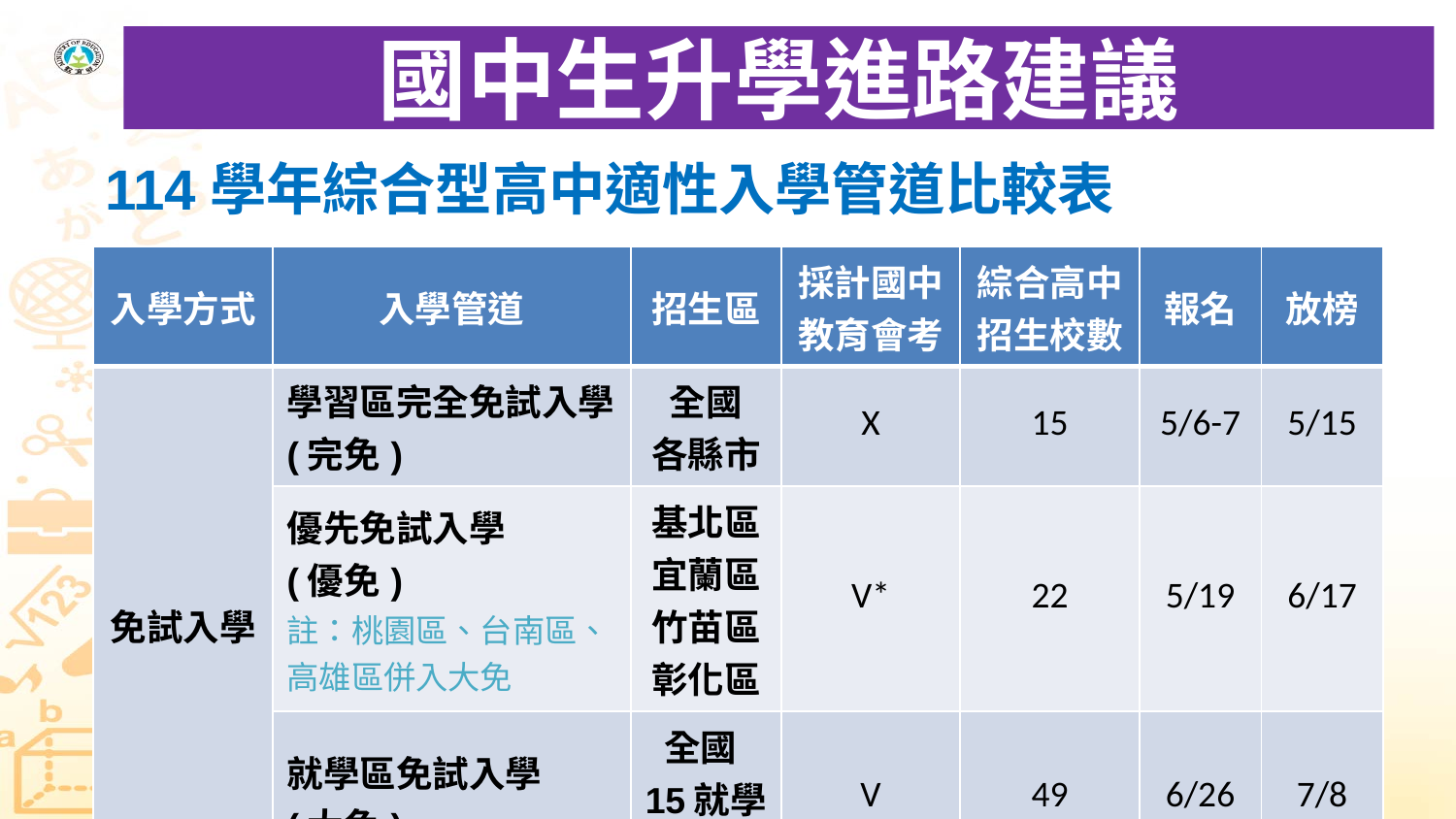

# 國中生升學進路建議
114學年綜合型高中適性入學管道比較表
| 入學方式 | 入學管道 | 招生區 | 採計國中 教育會考 | 綜合高中 招生校數 | 報名 | 放榜 |
| --- | --- | --- | --- | --- | --- | --- |
| 免試入學 | 學習區完全免試入學 (完免) | 全國 各縣市 | X | 15 | 5/6-7 | 5/15 |
|  | 優先免試入學 (優免) 註：桃園區、台南區、高雄區併入大免 | 基北區 宜蘭區竹苗區 彰化區 | V\* | 22 | 5/19 | 6/17 |
|  | 就學區免試入學 (大免) | 全國15就學區 | V | 49 | 6/26 | 7/8 |
33